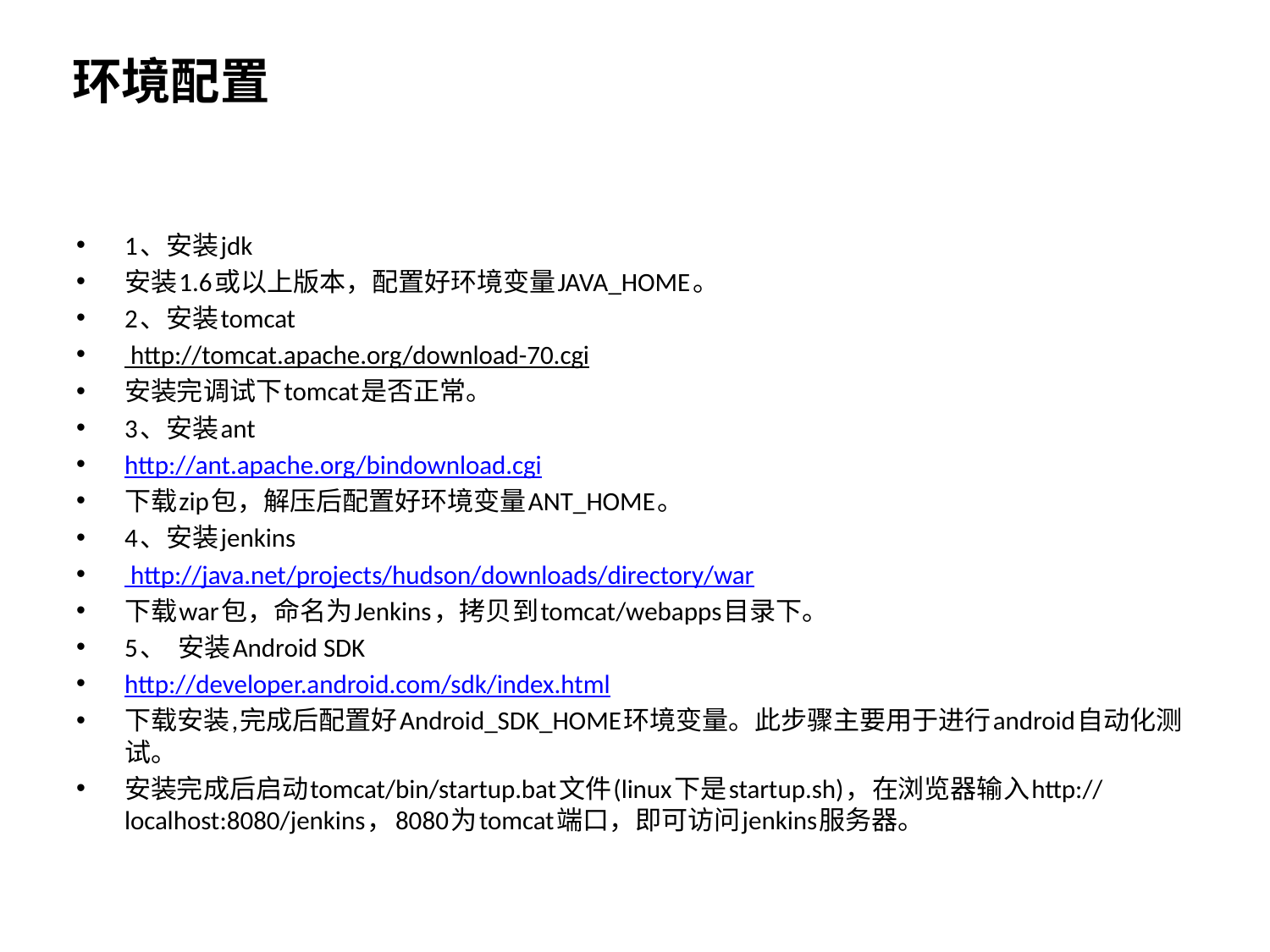

# 环境配置
1、安装jdk
安装1.6或以上版本，配置好环境变量JAVA_HOME。
2、安装tomcat
 http://tomcat.apache.org/download-70.cgi
安装完调试下tomcat是否正常。
3、安装ant
http://ant.apache.org/bindownload.cgi
下载zip包，解压后配置好环境变量ANT_HOME。
4、安装jenkins
 http://java.net/projects/hudson/downloads/directory/war
下载war包，命名为Jenkins，拷贝到tomcat/webapps目录下。
5、  安装Android SDK
http://developer.android.com/sdk/index.html
下载安装,完成后配置好Android_SDK_HOME环境变量。此步骤主要用于进行android自动化测试。
安装完成后启动tomcat/bin/startup.bat文件(linux下是startup.sh)，在浏览器输入http://localhost:8080/jenkins，8080为tomcat端口，即可访问jenkins服务器。